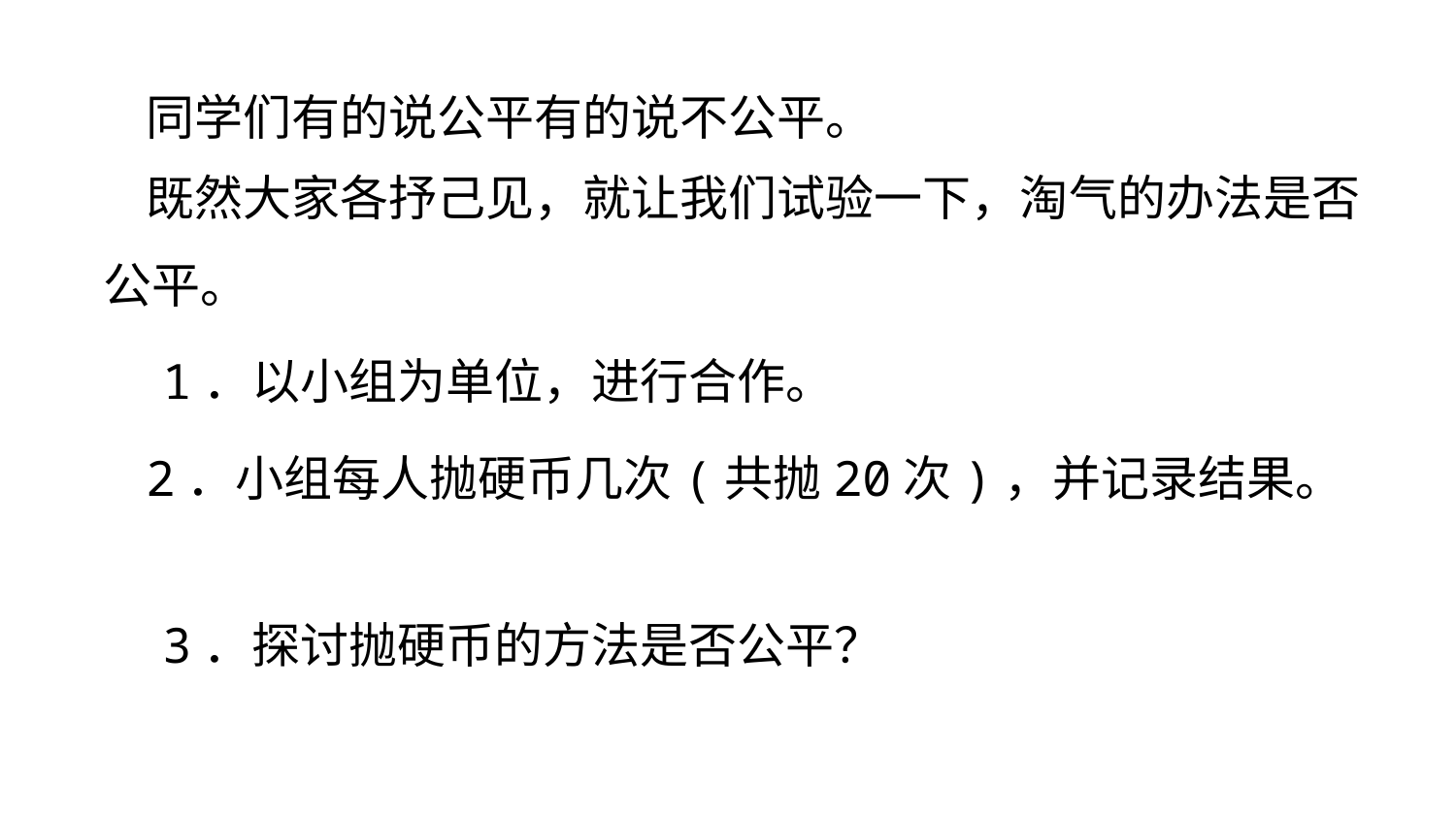

同学们有的说公平有的说不公平。
既然大家各抒己见，就让我们试验一下，淘气的办法是否公平。
1．以小组为单位，进行合作。
2．小组每人抛硬币几次(共抛20次)，并记录结果。
3．探讨抛硬币的方法是否公平？